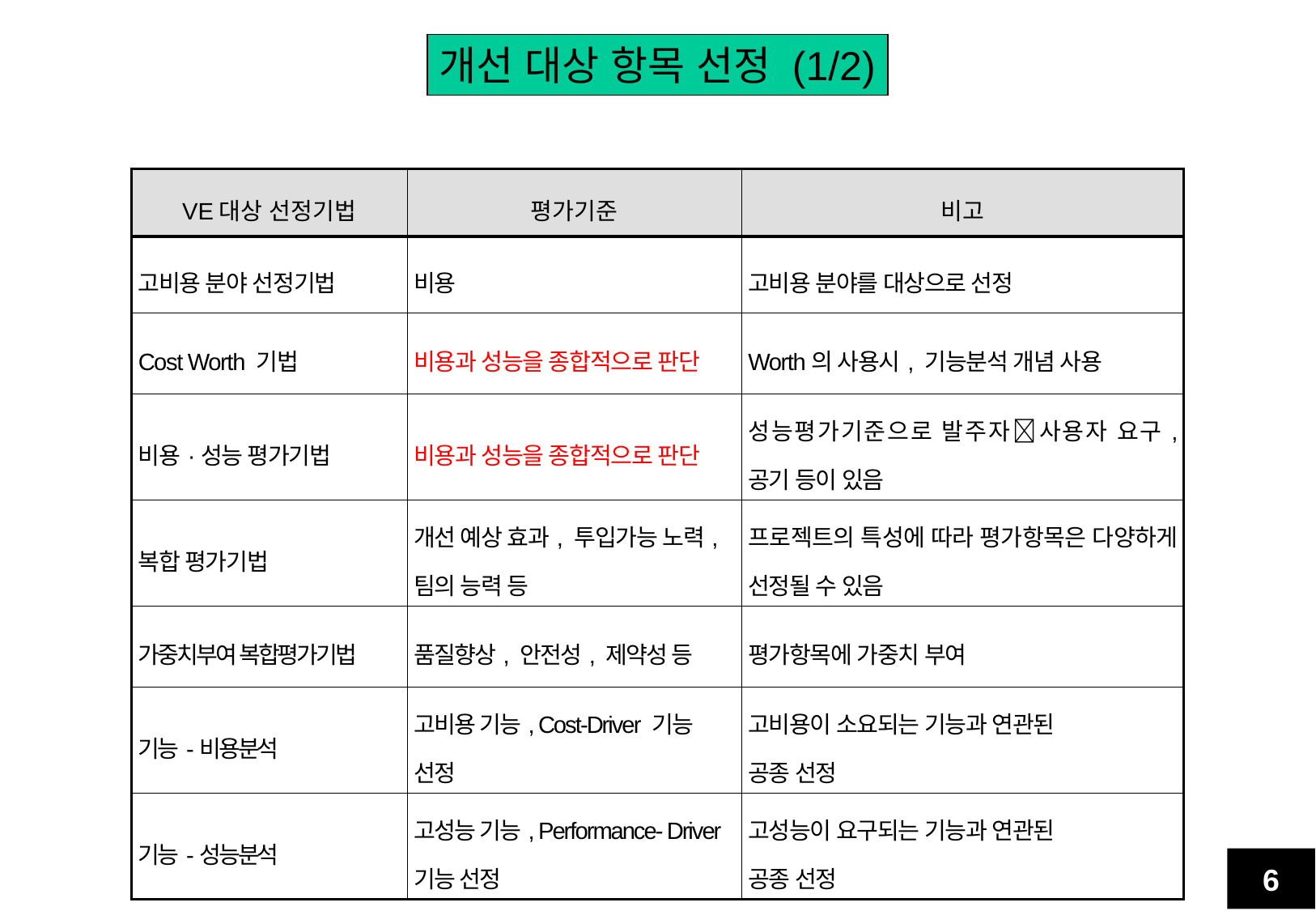

개선 대상 항목 선정 (1/2)
| VE대상 선정기법 | 평가기준 | 비고 |
| --- | --- | --- |
| 고비용 분야 선정기법 | 비용 | 고비용 분야를 대상으로 선정 |
| Cost Worth 기법 | 비용과 성능을 종합적으로 판단 | Worth의 사용시, 기능분석 개념 사용 |
| 비용·성능 평가기법 | 비용과 성능을 종합적으로 판단 | 성능평가기준으로 발주자⋅사용자 요구, 공기 등이 있음 |
| 복합 평가기법 | 개선 예상 효과, 투입가능 노력, 팀의 능력 등 | 프로젝트의 특성에 따라 평가항목은 다양하게 선정될 수 있음 |
| 가중치부여 복합평가기법 | 품질향상, 안전성, 제약성 등 | 평가항목에 가중치 부여 |
| 기능-비용분석 | 고비용 기능, Cost-Driver 기능 선정 | 고비용이 소요되는 기능과 연관된 공종 선정 |
| 기능-성능분석 | 고성능 기능, Performance- Driver 기능 선정 | 고성능이 요구되는 기능과 연관된 공종 선정 |
6